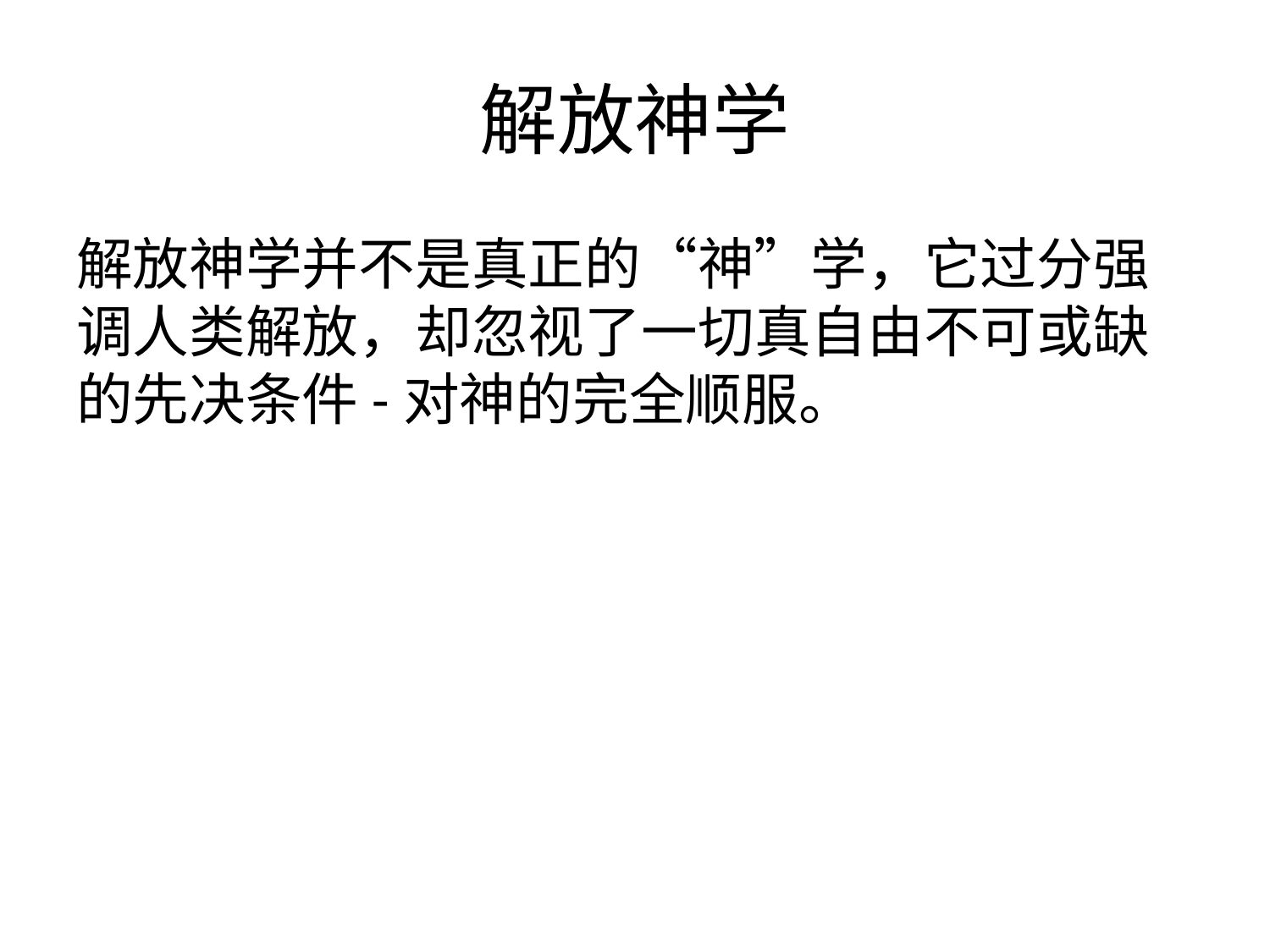

# 解放神学
解放神学并不是真正的“神”学，它过分强调人类解放，却忽视了一切真自由不可或缺的先决条件-对神的完全顺服。